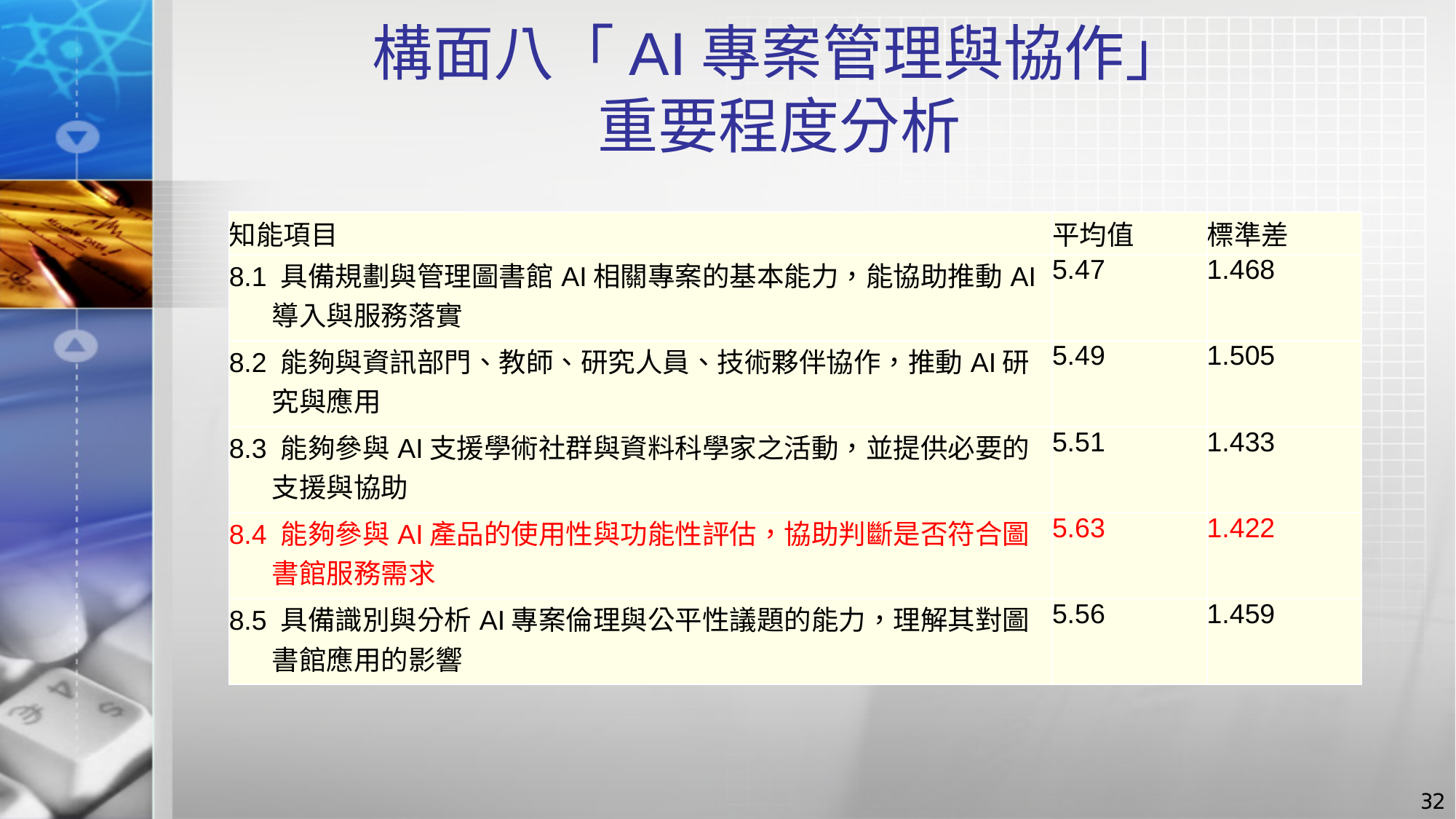

# 構面八「AI專案管理與協作」 重要程度分析
| 知能項目 | 平均值 | 標準差 |
| --- | --- | --- |
| 8.1 具備規劃與管理圖書館AI相關專案的基本能力，能協助推動AI導入與服務落實 | 5.47 | 1.468 |
| 8.2 能夠與資訊部門、教師、研究人員、技術夥伴協作，推動AI研究與應用 | 5.49 | 1.505 |
| 8.3 能夠參與AI支援學術社群與資料科學家之活動，並提供必要的支援與協助 | 5.51 | 1.433 |
| 8.4 能夠參與AI產品的使用性與功能性評估，協助判斷是否符合圖書館服務需求 | 5.63 | 1.422 |
| 8.5 具備識別與分析AI專案倫理與公平性議題的能力，理解其對圖書館應用的影響 | 5.56 | 1.459 |
32